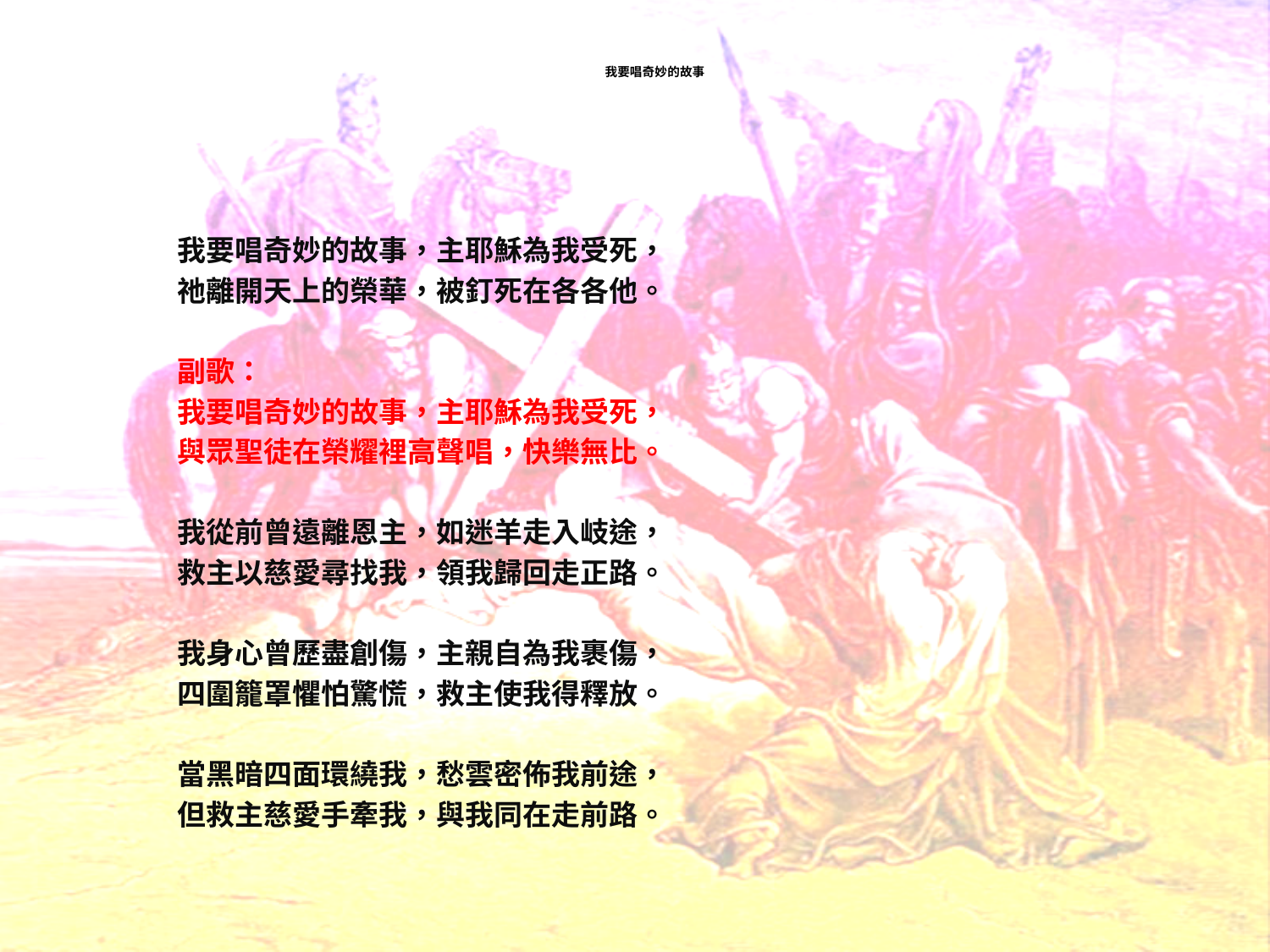

# 我要唱奇妙的故事
我要唱奇妙的故事，主耶穌為我受死，
祂離開天上的榮華，被釘死在各各他。

副歌：
我要唱奇妙的故事，主耶穌為我受死，
與眾聖徒在榮耀裡高聲唱，快樂無比。

我從前曾遠離恩主，如迷羊走入岐途，
救主以慈愛尋找我，領我歸回走正路。

我身心曾歷盡創傷，主親自為我裹傷，
四圍籠罩懼怕驚慌，救主使我得釋放。

當黑暗四面環繞我，愁雲密佈我前途，
但救主慈愛手牽我，與我同在走前路。